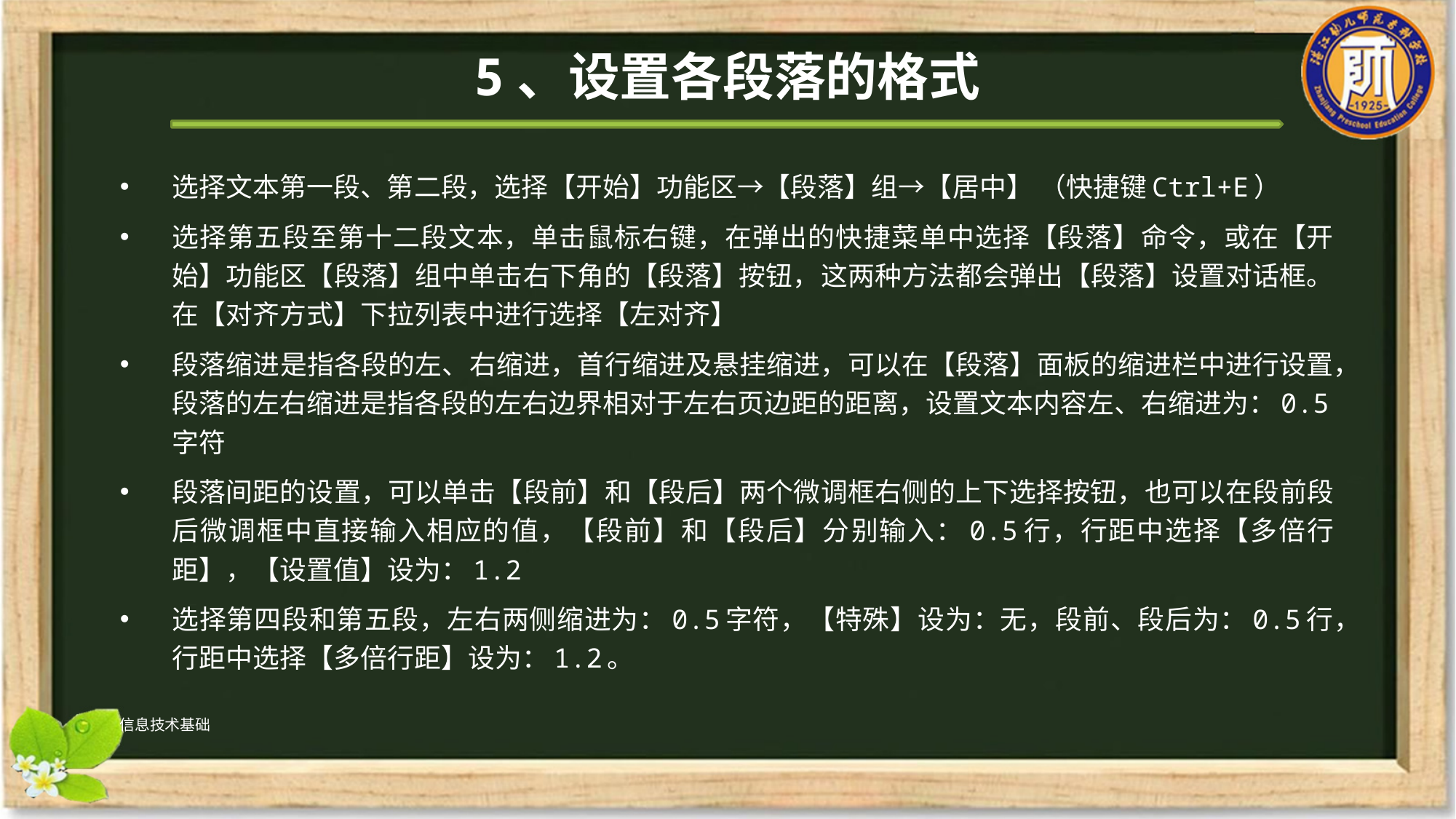

# 5、设置各段落的格式
选择文本第一段、第二段，选择【开始】功能区→【段落】组→【居中】 （快捷键Ctrl+E）
选择第五段至第十二段文本，单击鼠标右键，在弹出的快捷菜单中选择【段落】命令，或在【开始】功能区【段落】组中单击右下角的【段落】按钮，这两种方法都会弹出【段落】设置对话框。在【对齐方式】下拉列表中进行选择【左对齐】
段落缩进是指各段的左、右缩进，首行缩进及悬挂缩进，可以在【段落】面板的缩进栏中进行设置，段落的左右缩进是指各段的左右边界相对于左右页边距的距离，设置文本内容左、右缩进为：0.5字符
段落间距的设置，可以单击【段前】和【段后】两个微调框右侧的上下选择按钮，也可以在段前段后微调框中直接输入相应的值，【段前】和【段后】分别输入：0.5行，行距中选择【多倍行距】，【设置值】设为：1.2
选择第四段和第五段，左右两侧缩进为：0.5字符，【特殊】设为：无，段前、段后为：0.5行，行距中选择【多倍行距】设为：1.2。
信息技术基础